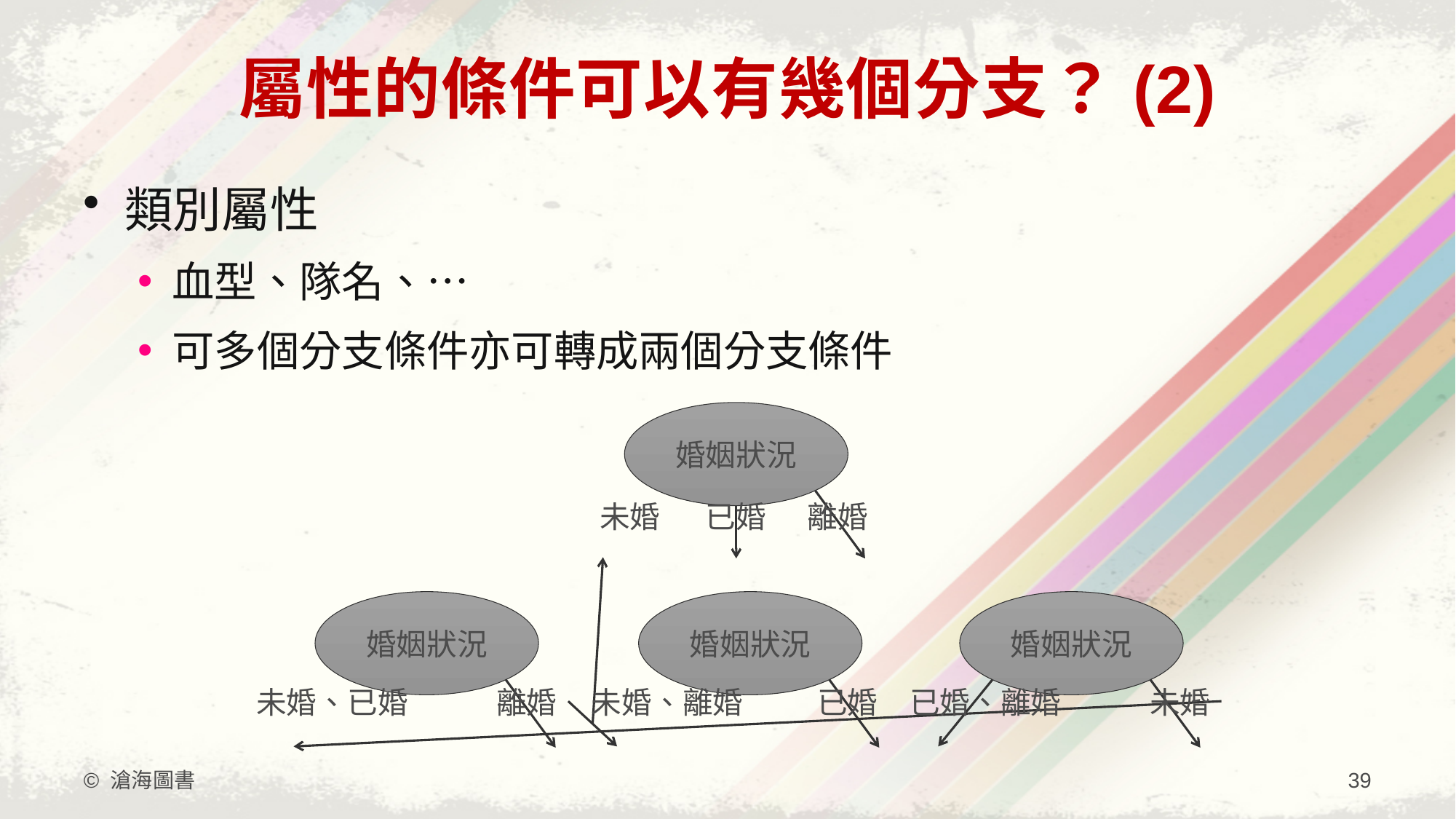

# 屬性的條件可以有幾個分支？(2)
類別屬性
血型、隊名、…
可多個分支條件亦可轉成兩個分支條件
婚姻狀況
未婚
已婚
離婚
婚姻狀況
婚姻狀況
婚姻狀況
未婚、已婚
離婚
未婚、離婚
已婚
已婚、離婚
未婚
© 滄海圖書

39